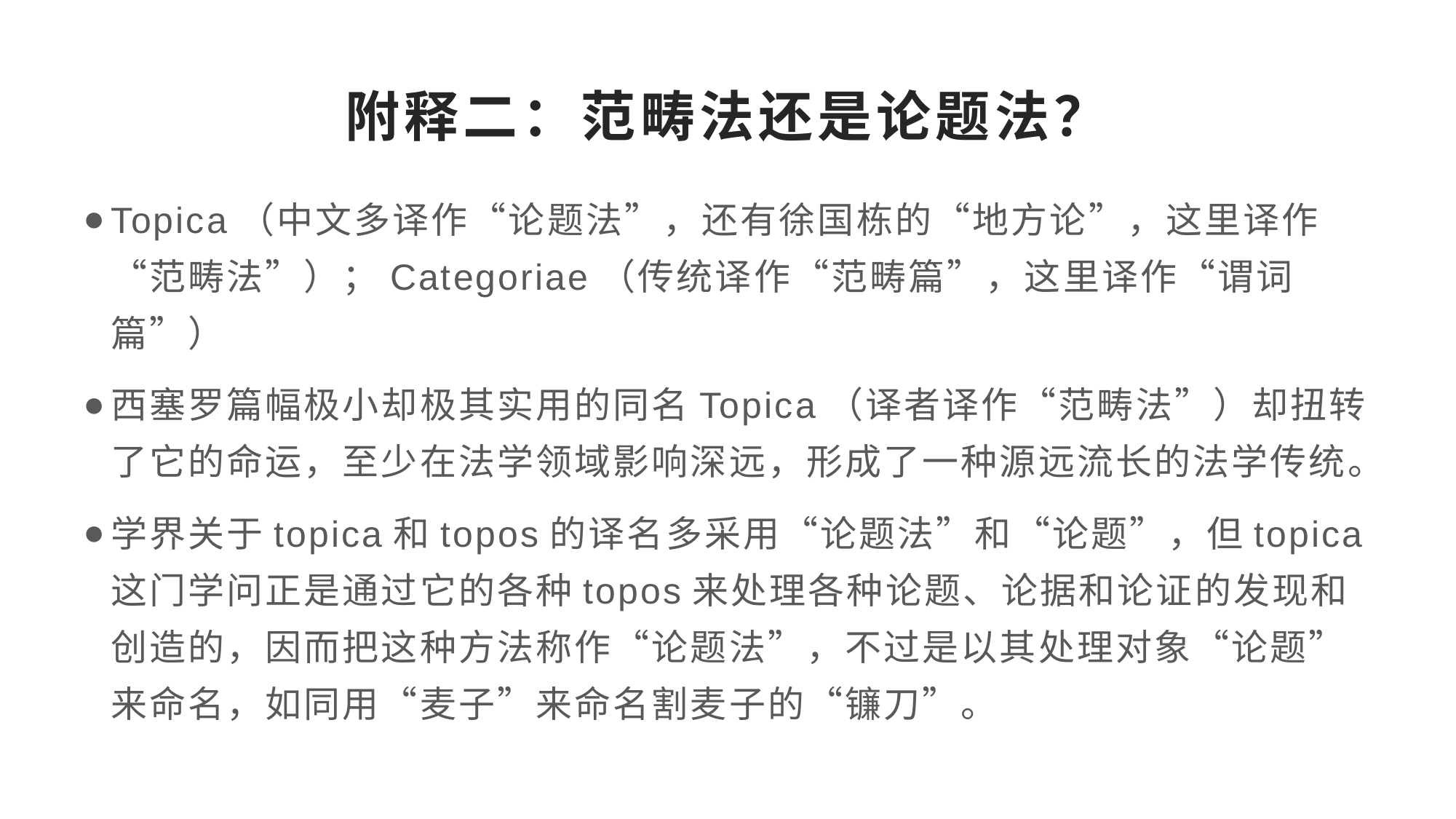

# 附释二：范畴法还是论题法？
Topica（中文多译作“论题法”，还有徐国栋的“地方论”，这里译作“范畴法”）；Categoriae（传统译作“范畴篇”，这里译作“谓词篇”）
西塞罗篇幅极小却极其实用的同名Topica（译者译作“范畴法”）却扭转了它的命运，至少在法学领域影响深远，形成了一种源远流长的法学传统。
学界关于topica和topos的译名多采用“论题法”和“论题”，但topica这门学问正是通过它的各种topos来处理各种论题、论据和论证的发现和创造的，因而把这种方法称作“论题法”，不过是以其处理对象“论题”来命名，如同用“麦子”来命名割麦子的“镰刀”。